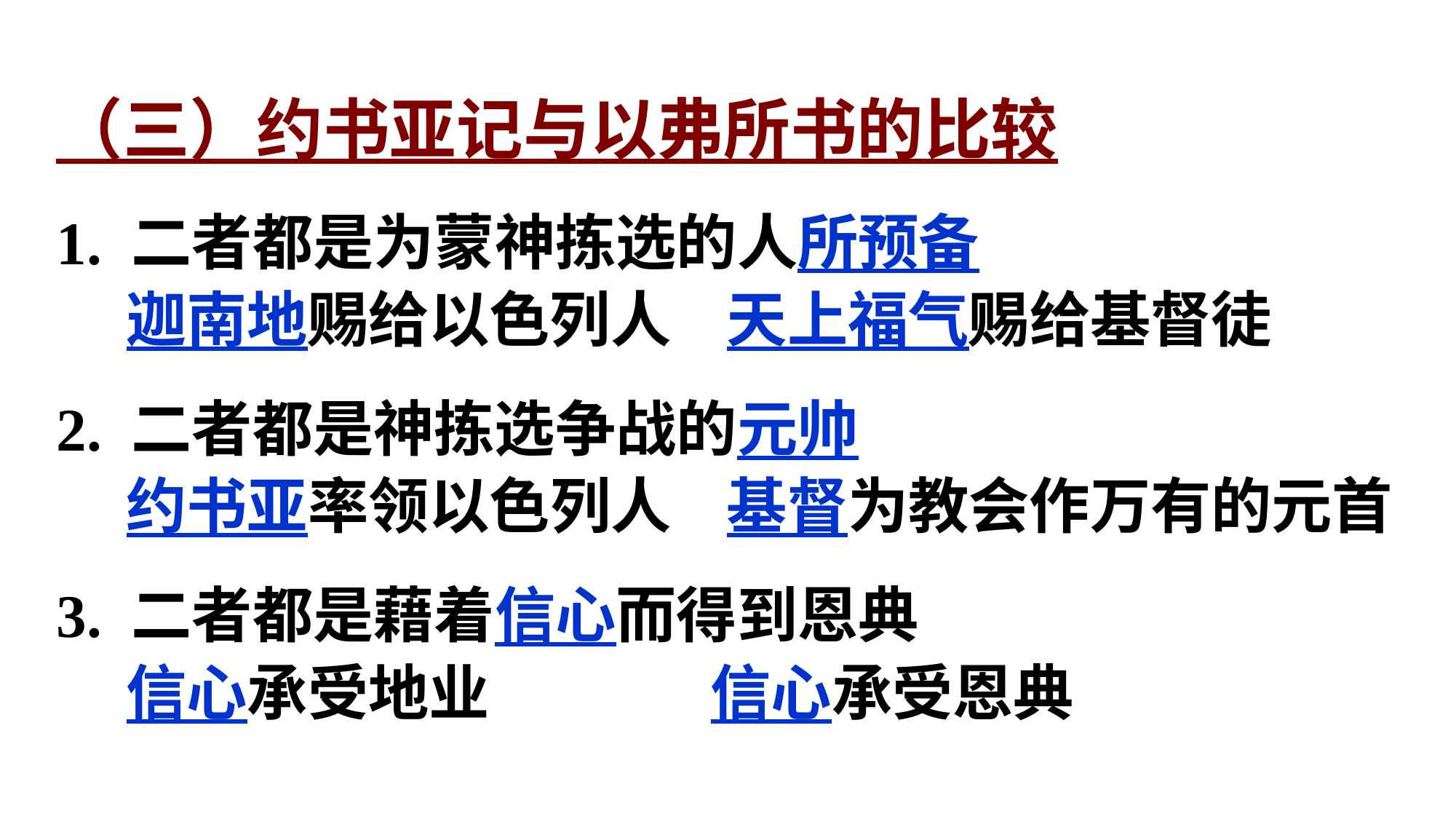

（三）约书亚记与以弗所书的比较
1. 二者都是为蒙神拣选的人所预备
    迦南地赐给以色列人    天上福气赐给基督徒
2. 二者都是神拣选争战的元帅
    约书亚率领以色列人    基督为教会作万有的元首
3. 二者都是藉着信心而得到恩典
    信心承受地业                信心承受恩典